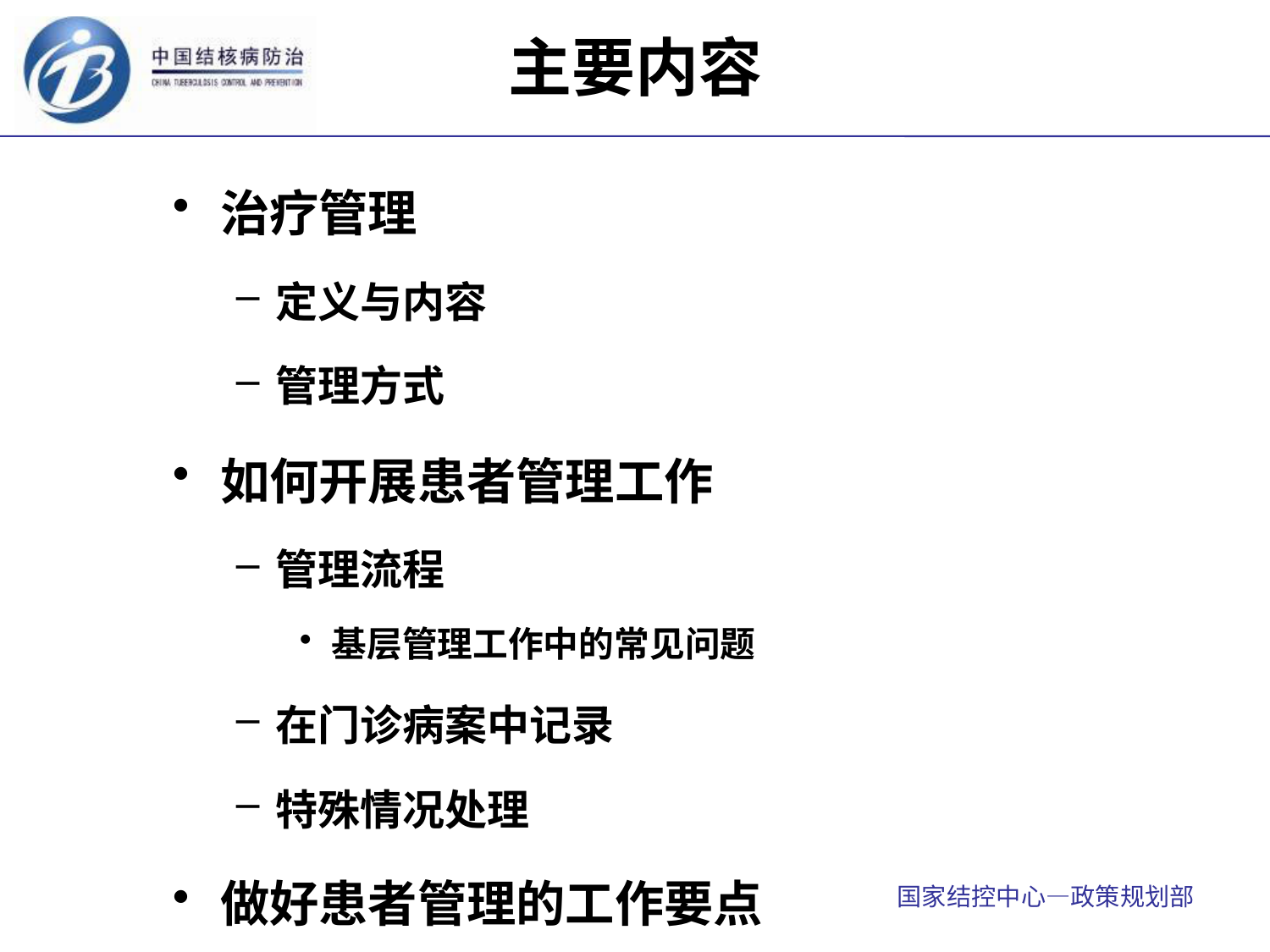

# 主要内容
治疗管理
定义与内容
管理方式
如何开展患者管理工作
管理流程
基层管理工作中的常见问题
在门诊病案中记录
特殊情况处理
做好患者管理的工作要点